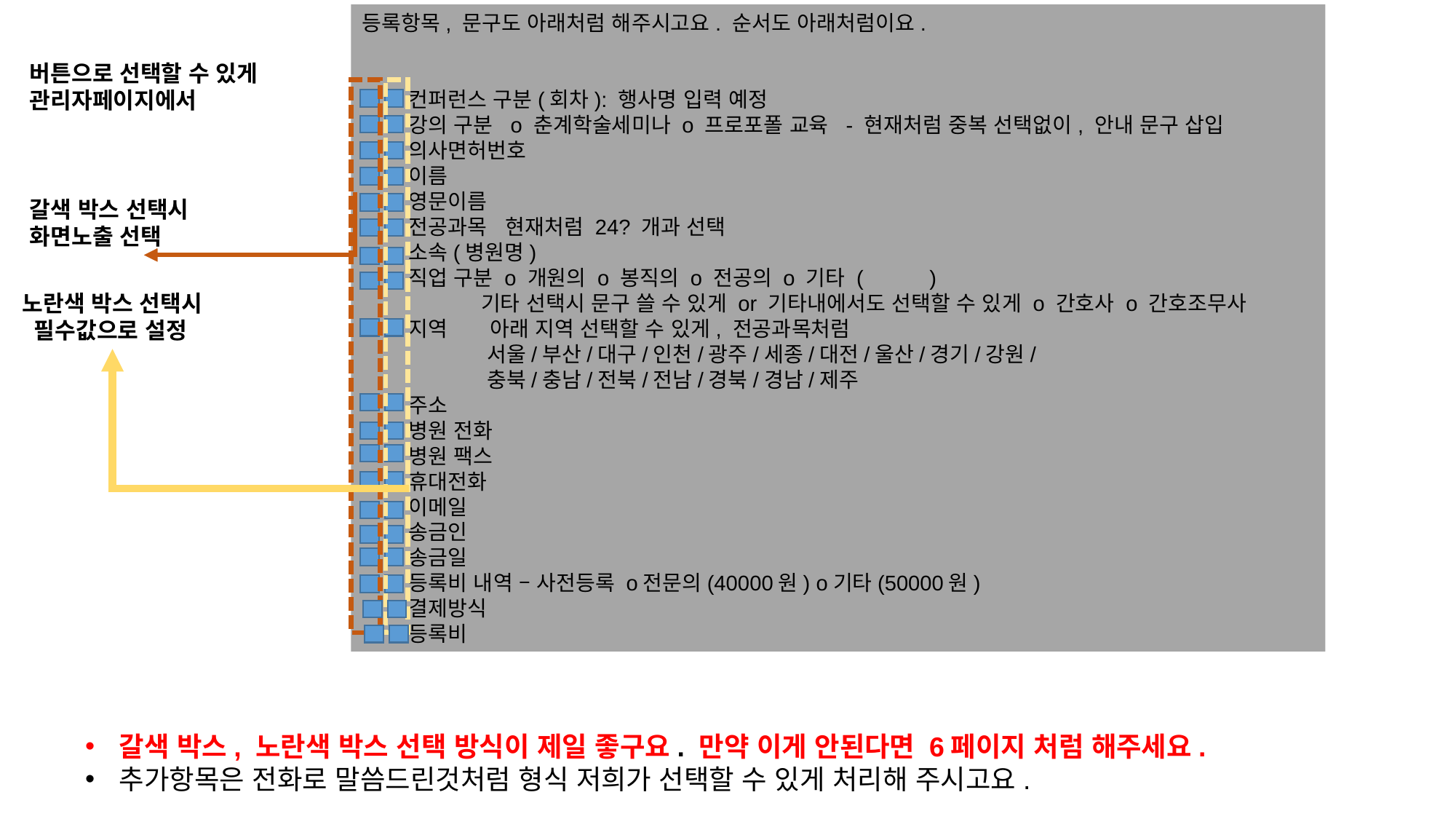

등록항목, 문구도 아래처럼 해주시고요. 순서도 아래처럼이요.

       컨퍼런스 구분(회차): 행사명 입력 예정
       강의 구분  o 춘계학술세미나 o 프로포폴 교육  - 현재처럼 중복 선택없이, 안내 문구 삽입
       의사면허번호
       이름
       영문이름
       전공과목   현재처럼 24? 개과 선택
       소속(병원명)
       직업 구분 o 개원의 o 봉직의 o 전공의 o 기타 (           )
                   기타 선택시 문구 쓸 수 있게 or 기타내에서도 선택할 수 있게 o 간호사 o 간호조무사
       지역       아래 지역 선택할 수 있게, 전공과목처럼
                    서울/부산/대구/인천/광주/세종/대전/울산/경기/강원/
                    충북/충남/전북/전남/경북/경남/제주
       주소
       병원 전화
       병원 팩스
       휴대전화
       이메일
       송금인
       송금일
       등록비 내역 – 사전등록 o전문의(40000원) o기타(50000원)
       결제방식
       등록비
버튼으로 선택할 수 있게
관리자페이지에서

갈색 박스 선택시
화면노출 선택

노란색 박스 선택시
 필수값으로 설정

갈색 박스, 노란색 박스 선택 방식이 제일 좋구요. 만약 이게 안된다면 6페이지 처럼 해주세요.
추가항목은 전화로 말씀드린것처럼 형식 저희가 선택할 수 있게 처리해 주시고요.